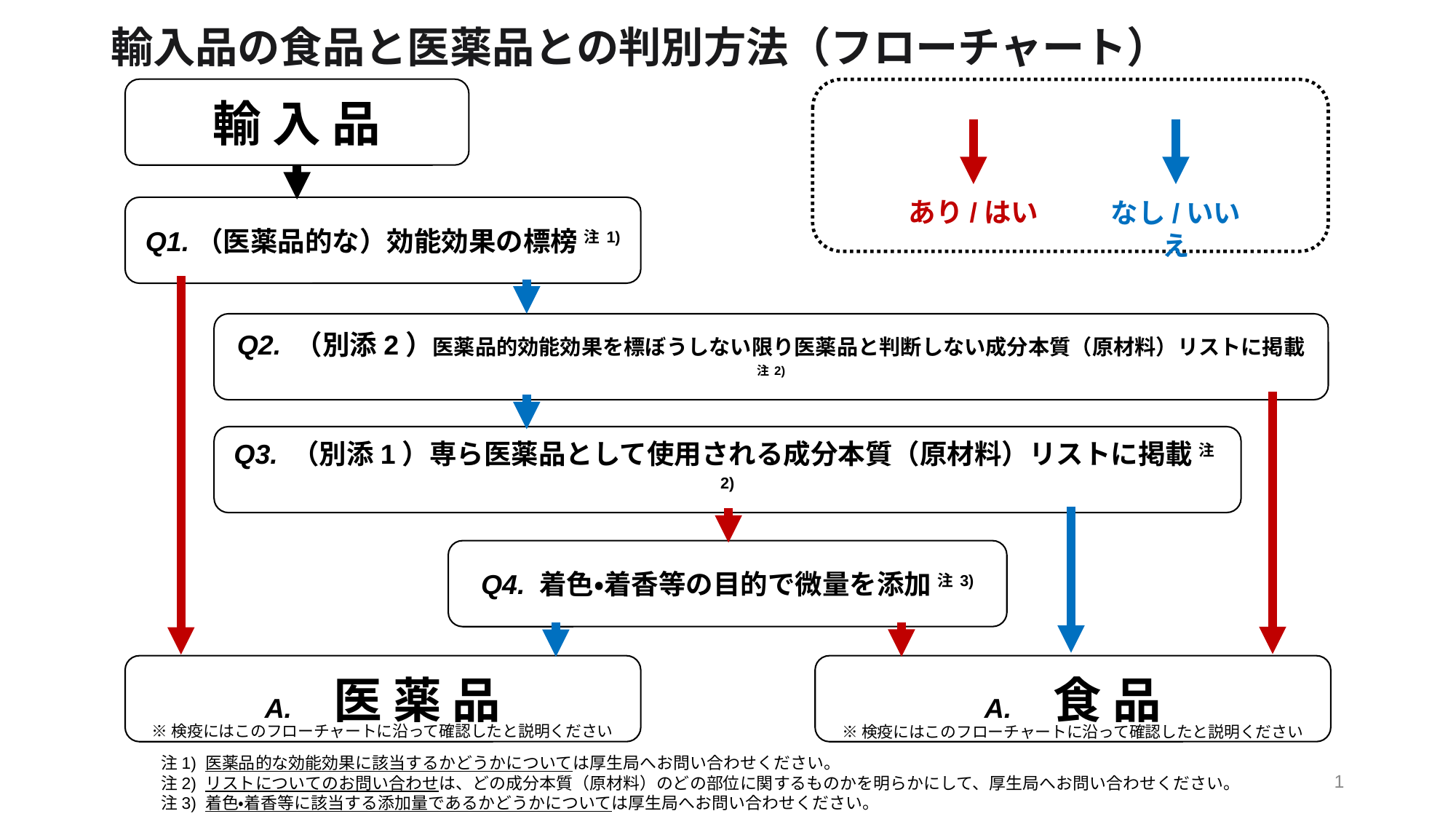

輸入品の食品と医薬品との判別方法（フローチャート）
輸 入 品

あり/はい
なし/いいえ
Q1.（医薬品的な）効能効果の標榜 注1)
Q2. （別添2）医薬品的効能効果を標ぼうしない限り医薬品と判断しない成分本質（原材料）リストに掲載 注2)
Q3. （別添1）専ら医薬品として使用される成分本質（原材料）リストに掲載 注2)
Q4. 着色・着香等の目的で微量を添加 注3)
A. 　医 薬 品
A. 　食 品
※検疫にはこのフローチャートに沿って確認したと説明ください
※検疫にはこのフローチャートに沿って確認したと説明ください
注1) 医薬品的な効能効果に該当するかどうかについては厚生局へお問い合わせください。
注2) リストについてのお問い合わせは、どの成分本質（原材料）のどの部位に関するものかを明らかにして、厚生局へお問い合わせください。
注3) 着色・着香等に該当する添加量であるかどうかについては厚生局へお問い合わせください。

1